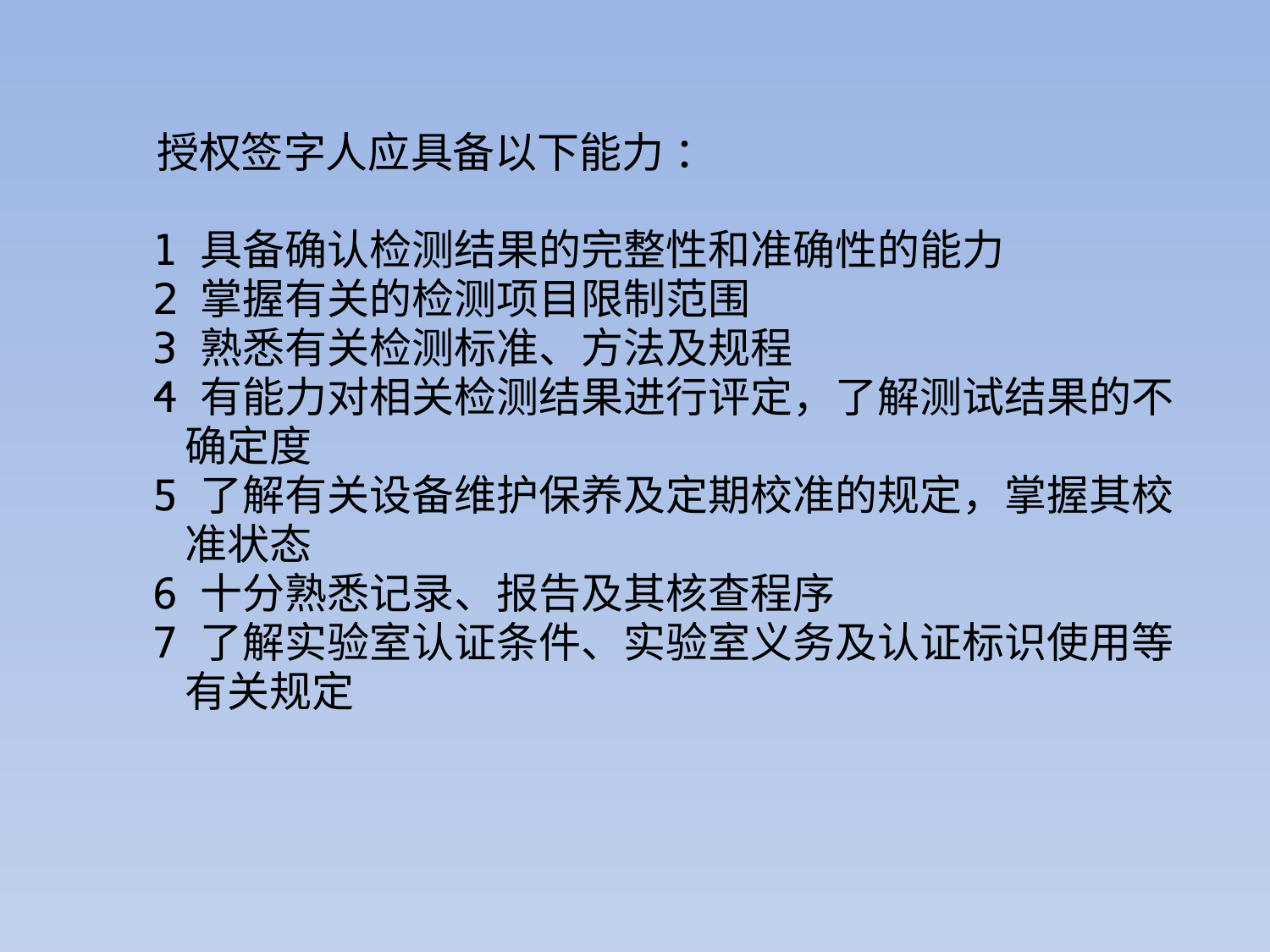

授权签字人应具备以下能力 ：

  1 具备确认检测结果的完整性和准确性的能力
  2 掌握有关的检测项目限制范围
  3 熟悉有关检测标准、方法及规程
  4 有能力对相关检测结果进行评定，了解测试结果的不
     确定度
  5 了解有关设备维护保养及定期校准的规定，掌握其校
     准状态
  6 十分熟悉记录、报告及其核查程序
  7 了解实验室认证条件、实验室义务及认证标识使用等
     有关规定